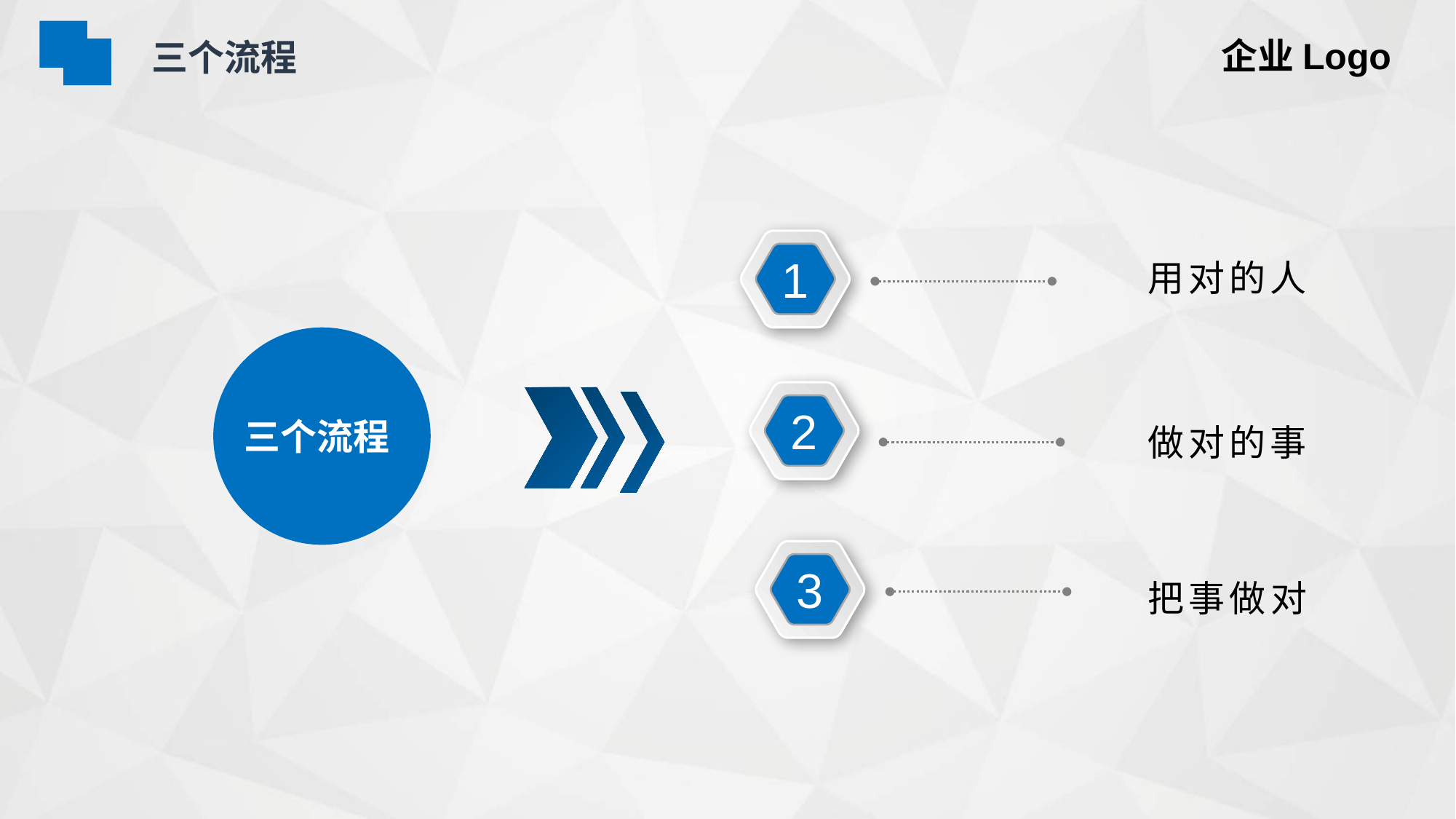

企业Logo
三个流程

1
用对的人

2

三个流程
做对的事

3
把事做对